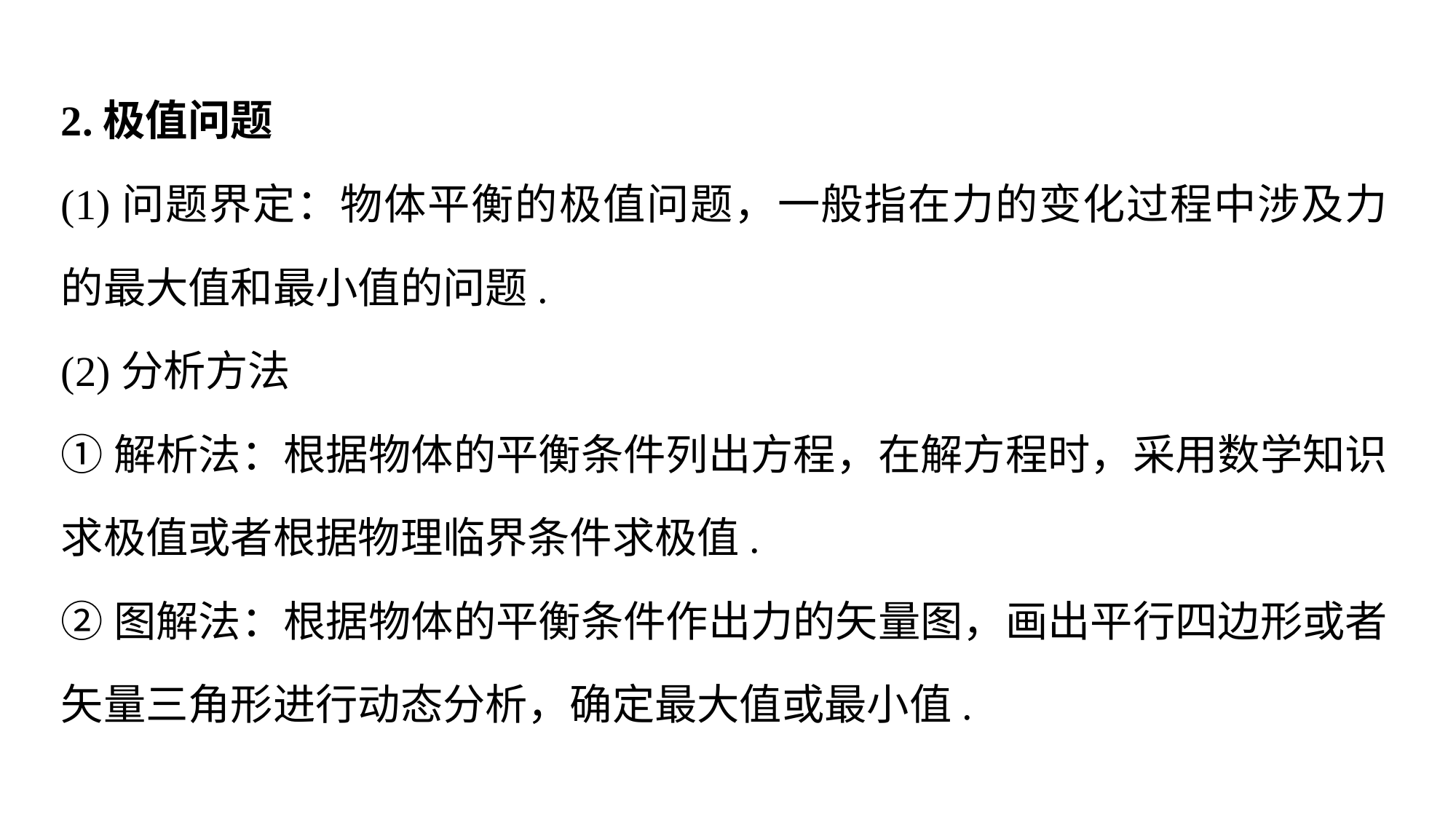

2.极值问题
(1)问题界定：物体平衡的极值问题，一般指在力的变化过程中涉及力的最大值和最小值的问题.
(2)分析方法
①解析法：根据物体的平衡条件列出方程，在解方程时，采用数学知识求极值或者根据物理临界条件求极值.
②图解法：根据物体的平衡条件作出力的矢量图，画出平行四边形或者矢量三角形进行动态分析，确定最大值或最小值.